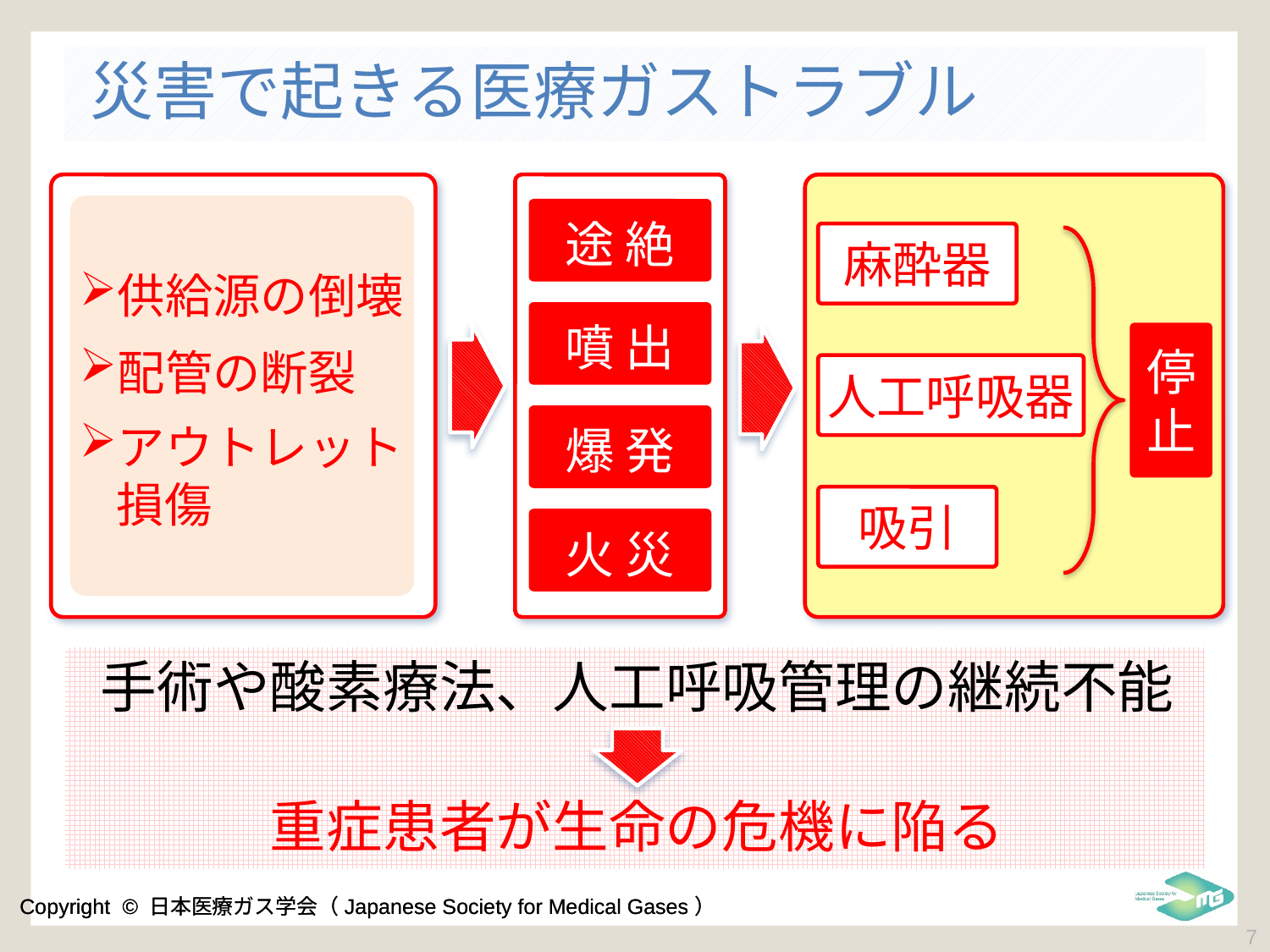

# 災害で起きる医療ガストラブル

供給源の倒壊
配管の断裂
アウトレット
損傷

途 絶
噴 出
爆 発
火 災

麻酔器

停
止
人工呼吸器
吸引

手術や酸素療法、人工呼吸管理の継続不能

重症患者が生命の危機に陥る
 7